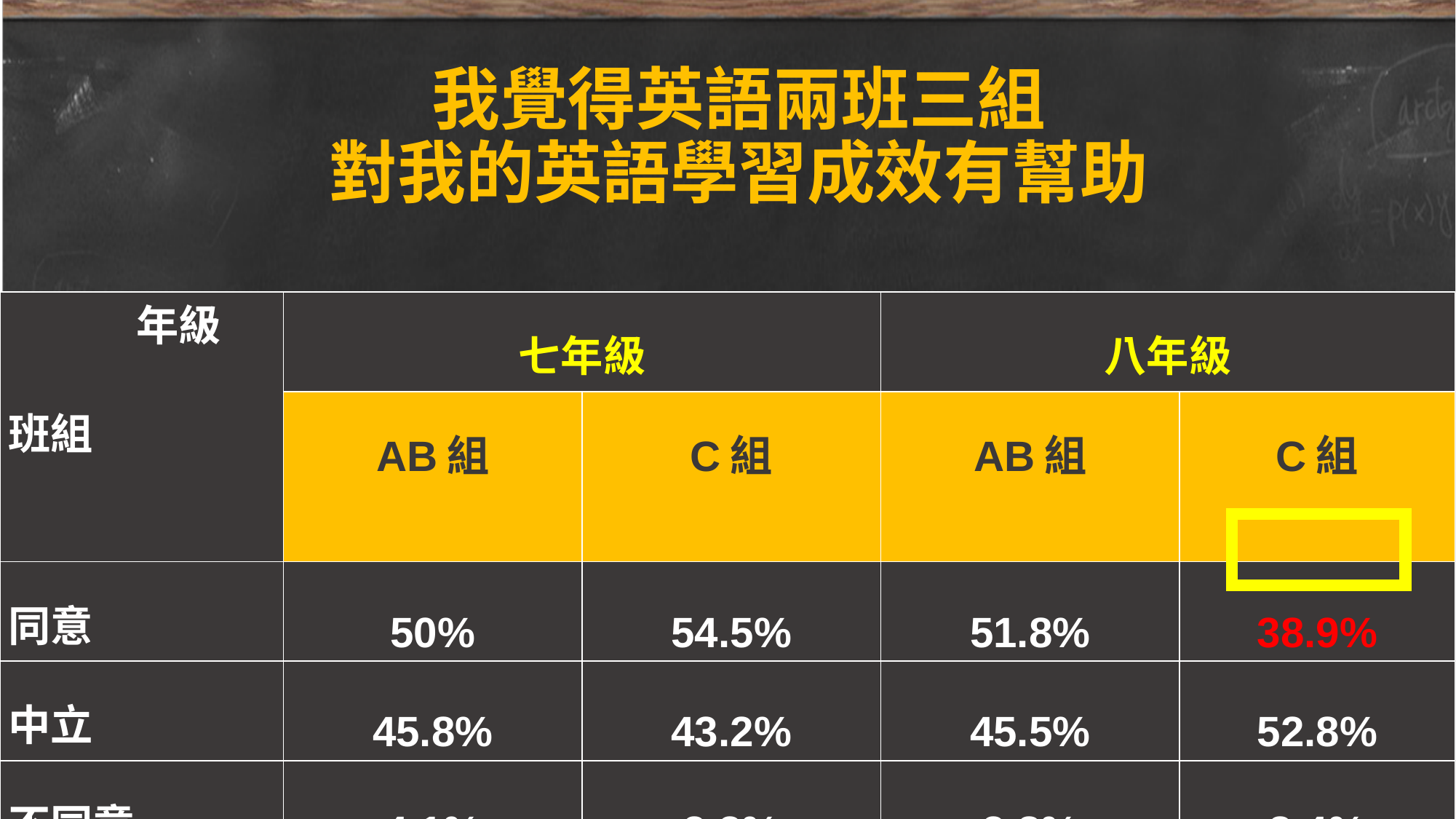

# 我覺得英語兩班三組 對我的英語學習成效有幫助
| 年級 班組 | 七年級 |  | 八年級 |  |
| --- | --- | --- | --- | --- |
|  | AB組 | C組 | AB組 | C組 |
| 同意 | 50% | 54.5% | 51.8% | 38.9% |
| 中立 | 45.8% | 43.2% | 45.5% | 52.8% |
| 不同意 | 4.1% | 2.3% | 2.8% | 8.4% |